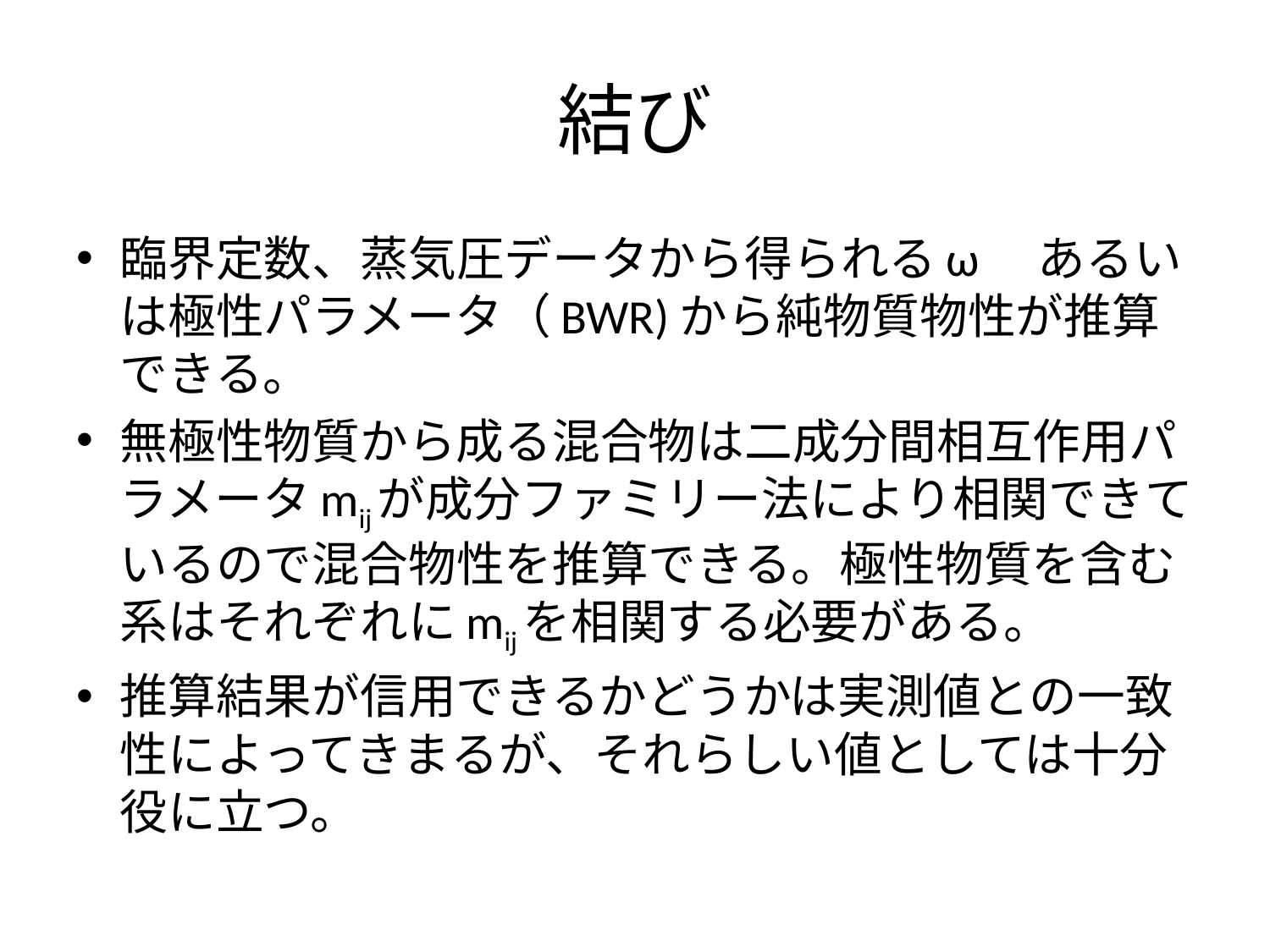

# 結び
臨界定数、蒸気圧データから得られるω　あるいは極性パラメータ（BWR)から純物質物性が推算できる。
無極性物質から成る混合物は二成分間相互作用パラメータmijが成分ファミリー法により相関できているので混合物性を推算できる。極性物質を含む系はそれぞれにmijを相関する必要がある。
推算結果が信用できるかどうかは実測値との一致性によってきまるが、それらしい値としては十分役に立つ。